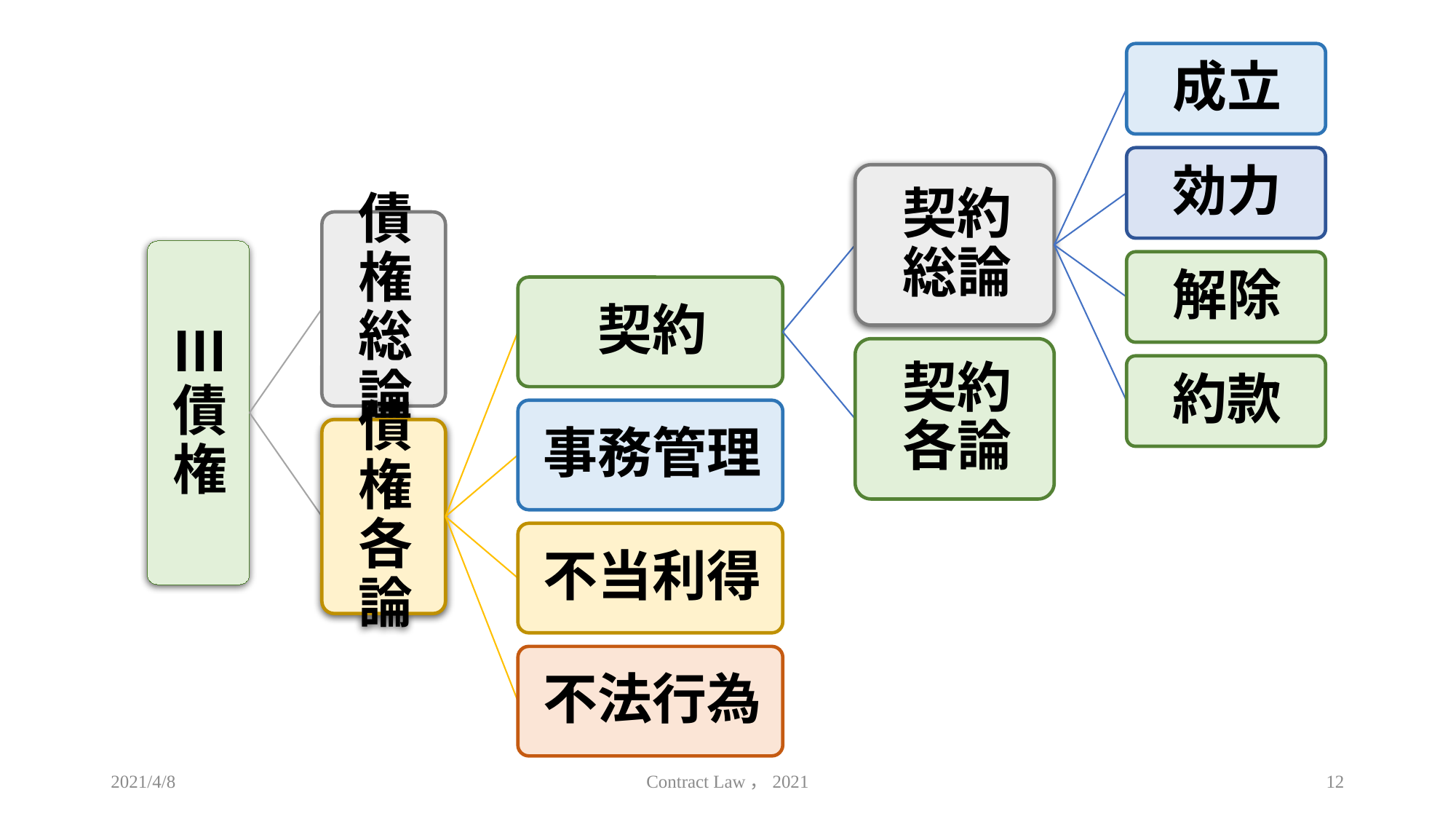

Ⅲ
債
権

債権
総論

債権
各論

契約

契約
総論

成立

効力

解除

約款

契約
各論

事務管理

不当利得

不法行為
2021/4/8
Contract Law，2021
12